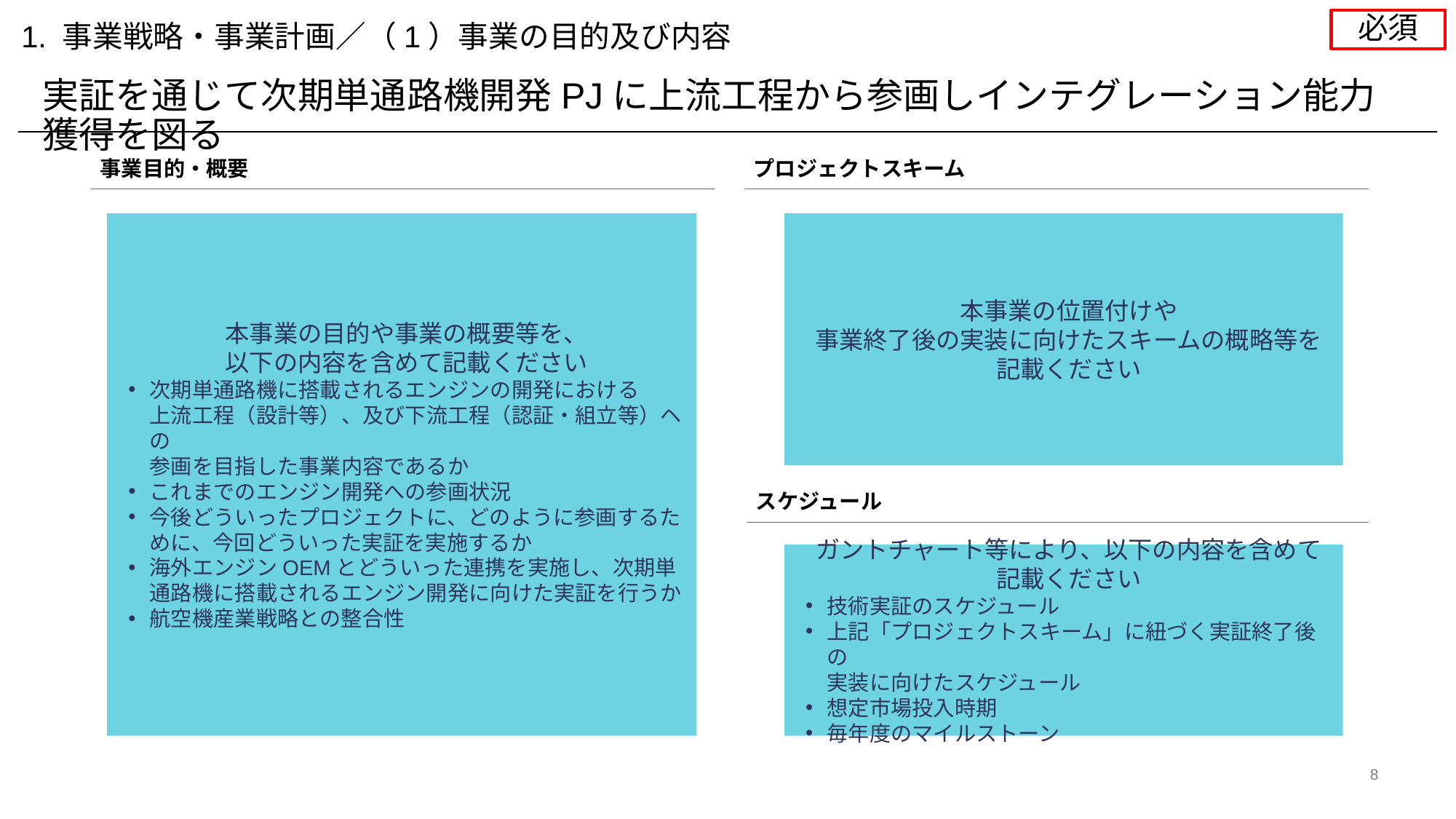

必須
1. 事業戦略・事業計画／（1）事業の目的及び内容
実証を通じて次期単通路機開発PJに上流工程から参画しインテグレーション能力獲得を図る
事業目的・概要
プロジェクトスキーム
本事業の目的や事業の概要等を、
以下の内容を含めて記載ください
次期単通路機に搭載されるエンジンの開発における
上流工程（設計等）、及び下流工程（認証・組立等）ヘの
参画を目指した事業内容であるか
これまでのエンジン開発への参画状況
今後どういったプロジェクトに、どのように参画するために、今回どういった実証を実施するか
海外エンジンOEMとどういった連携を実施し、次期単通路機に搭載されるエンジン開発に向けた実証を行うか
航空機産業戦略との整合性
本事業の位置付けや
事業終了後の実装に向けたスキームの概略等を
記載ください
スケジュール
ガントチャート等により、以下の内容を含めて
記載ください
技術実証のスケジュール
上記「プロジェクトスキーム」に紐づく実証終了後の
実装に向けたスケジュール
想定市場投入時期
毎年度のマイルストーン